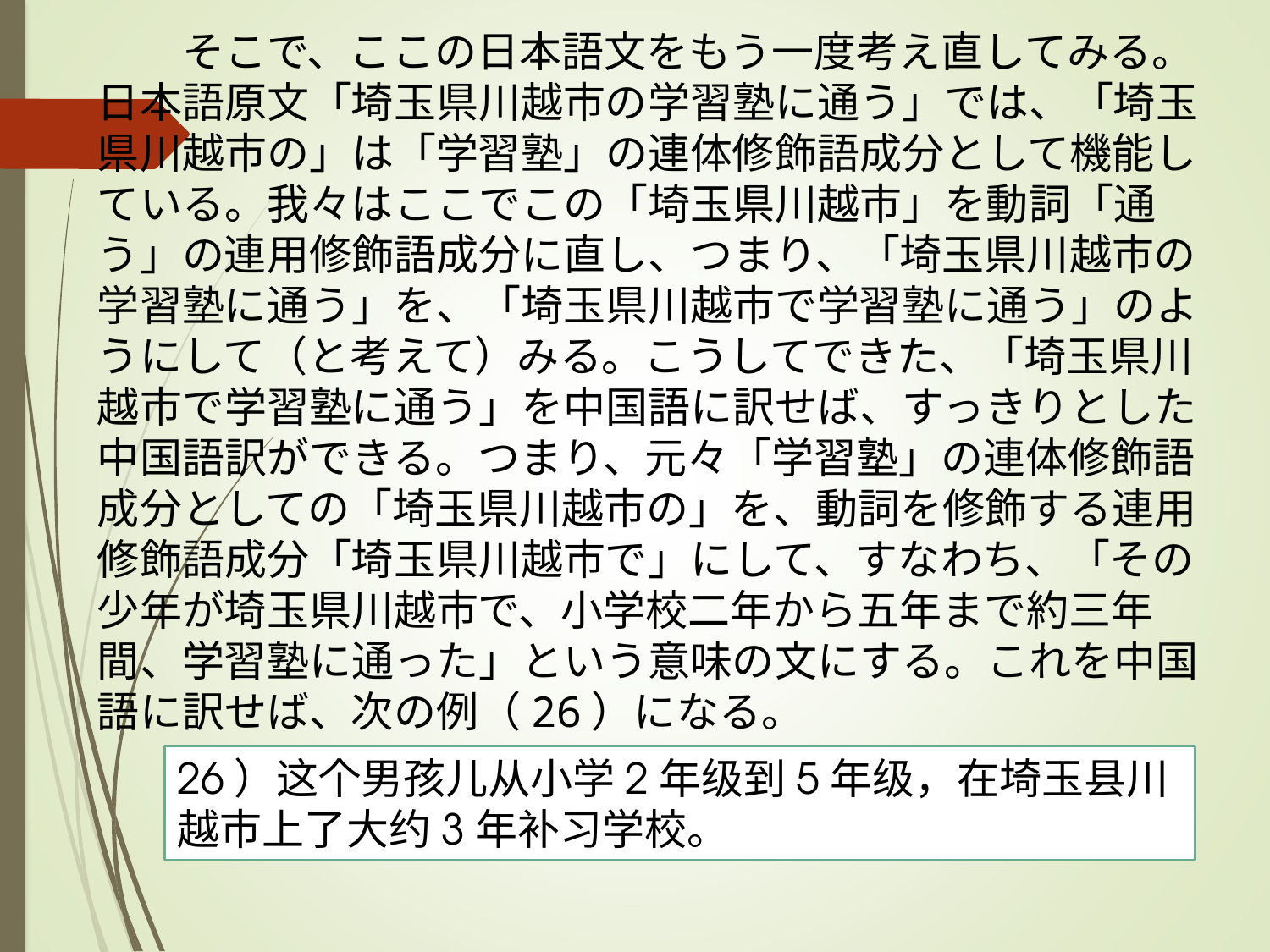

そこで、ここの日本語文をもう一度考え直してみる。日本語原文「埼玉県川越市の学習塾に通う」では、「埼玉県川越市の」は「学習塾」の連体修飾語成分として機能している。我々はここでこの「埼玉県川越市」を動詞「通う」の連用修飾語成分に直し、つまり、「埼玉県川越市の学習塾に通う」を、「埼玉県川越市で学習塾に通う」のようにして（と考えて）みる。こうしてできた、「埼玉県川越市で学習塾に通う」を中国語に訳せば、すっきりとした中国語訳ができる。つまり、元々「学習塾」の連体修飾語成分としての「埼玉県川越市の」を、動詞を修飾する連用修飾語成分「埼玉県川越市で」にして、すなわち、「その少年が埼玉県川越市で、小学校二年から五年まで約三年間、学習塾に通った」という意味の文にする。これを中国語に訳せば、次の例（26）になる。
26）这个男孩儿从小学2年级到5年级，在埼玉县川越市上了大约3年补习学校。